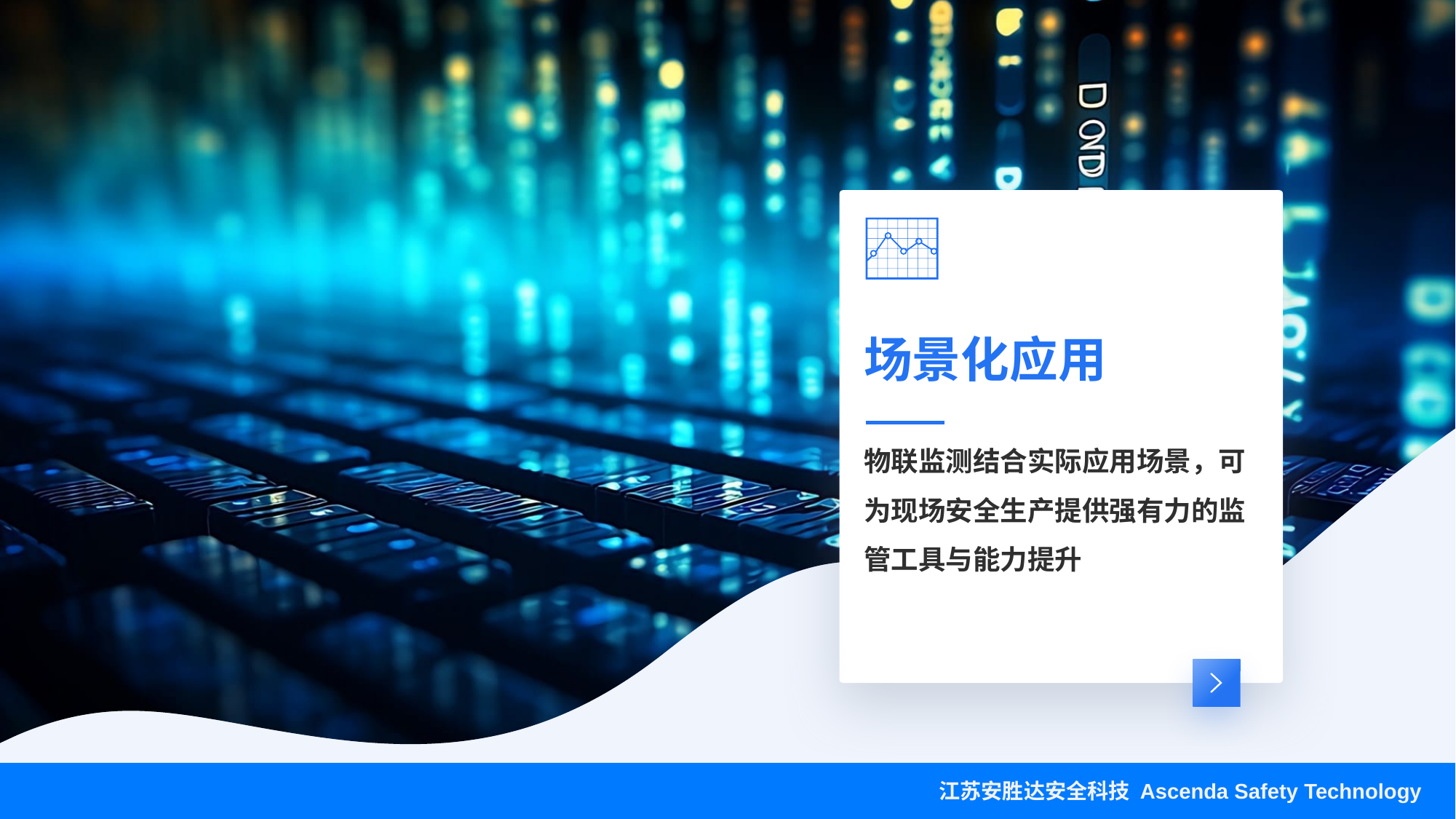

场景化应用
物联监测结合实际应用场景，可为现场安全生产提供强有力的监管工具与能力提升